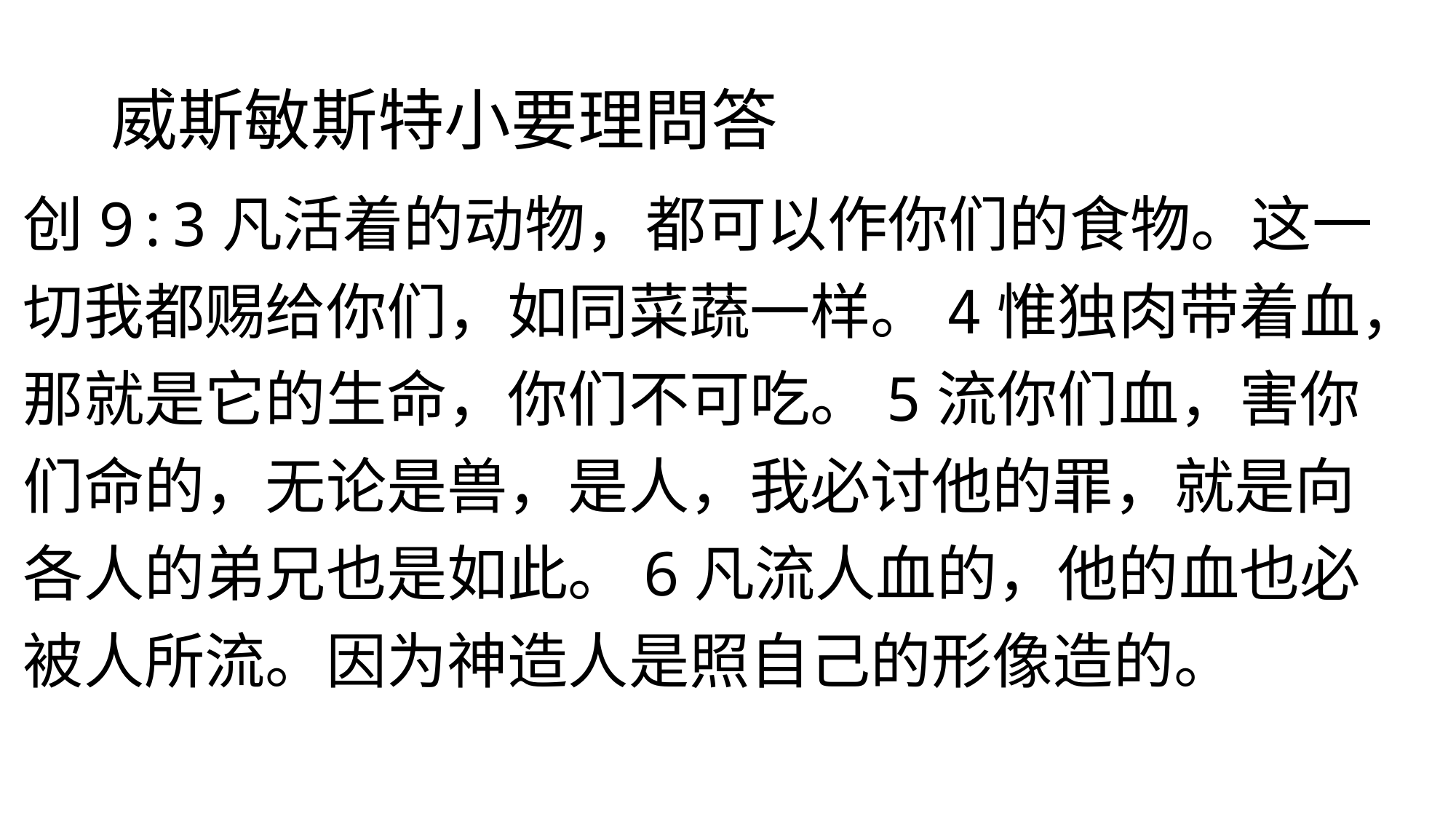

# 威斯敏斯特小要理問答
创9:3凡活着的动物，都可以作你们的食物。这一切我都赐给你们，如同菜蔬一样。4惟独肉带着血，那就是它的生命，你们不可吃。5流你们血，害你们命的，无论是兽，是人，我必讨他的罪，就是向各人的弟兄也是如此。6凡流人血的，他的血也必被人所流。因为神造人是照自己的形像造的。